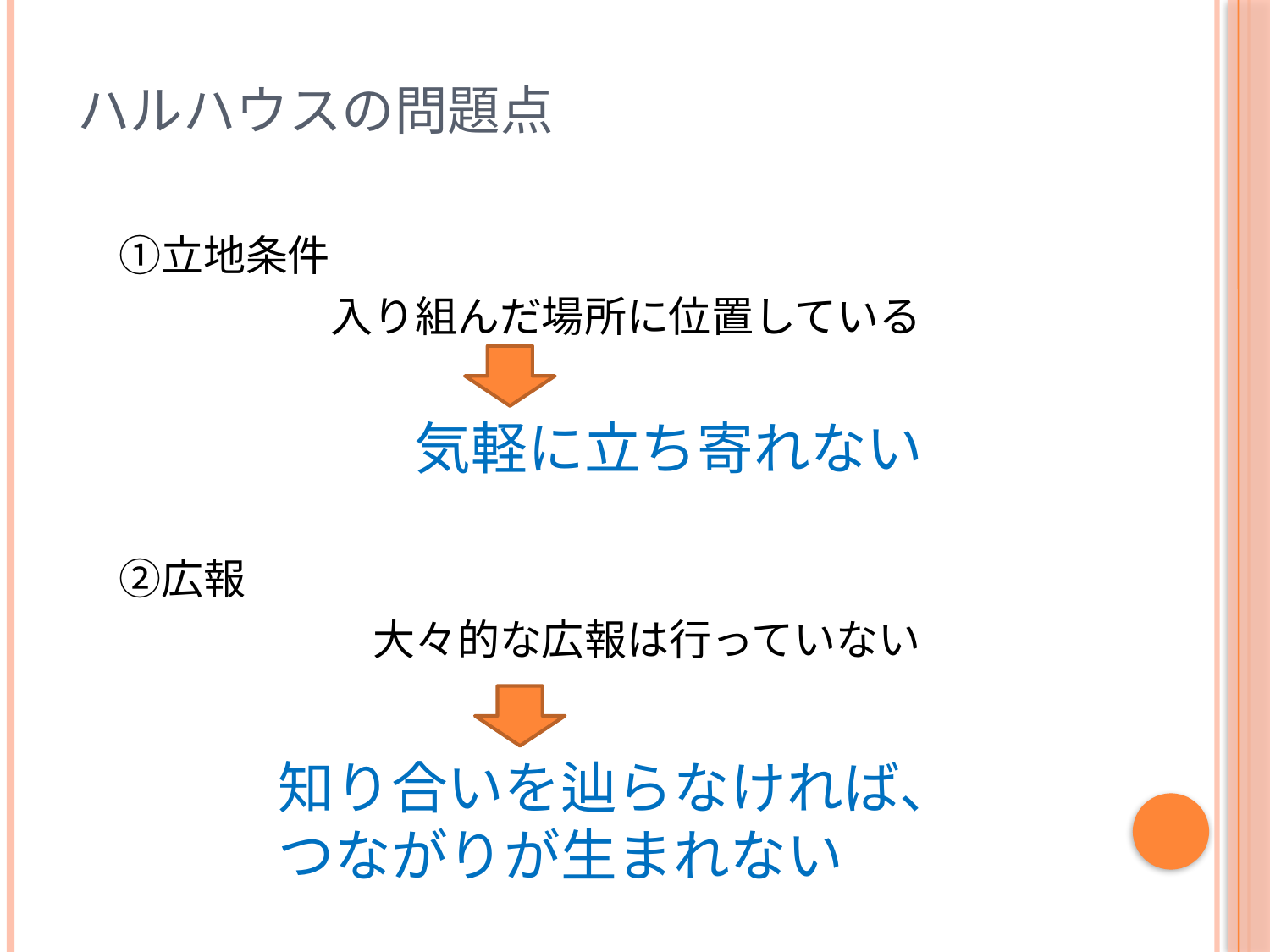

# ハルハウスの問題点
　①立地条件
　　　　　　入り組んだ場所に位置している

　　　　　　　　気軽に立ち寄れない

　②広報
　　　　　　　大々的な広報は行っていない

知り合いを辿らなければ、
つながりが生まれない